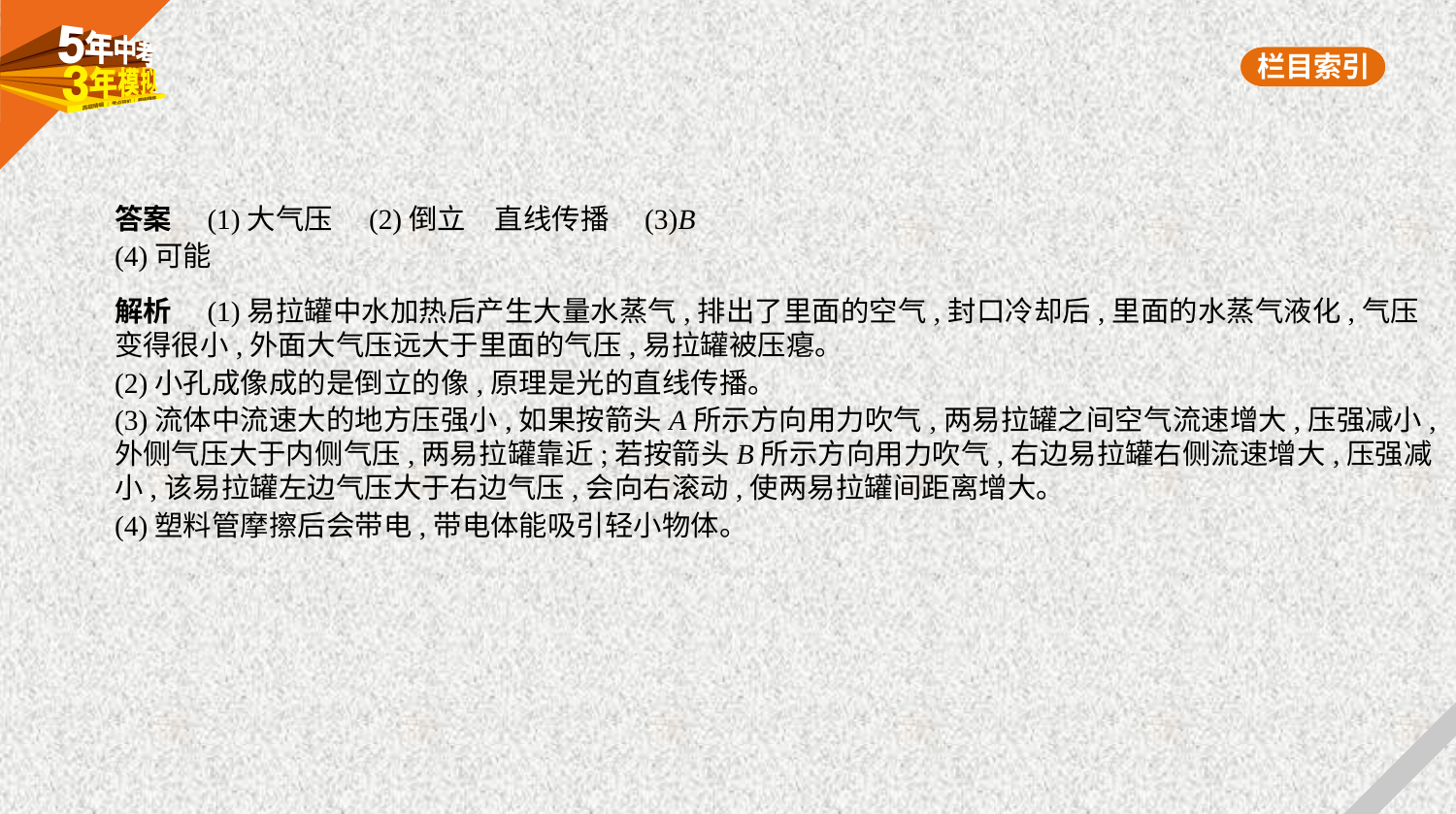

答案　(1)大气压　(2)倒立　直线传播　(3)B
(4)可能
解析　(1)易拉罐中水加热后产生大量水蒸气,排出了里面的空气,封口冷却后,里面的水蒸气液化,气压
变得很小,外面大气压远大于里面的气压,易拉罐被压瘪。
(2)小孔成像成的是倒立的像,原理是光的直线传播。
(3)流体中流速大的地方压强小,如果按箭头A所示方向用力吹气,两易拉罐之间空气流速增大,压强减小,
外侧气压大于内侧气压,两易拉罐靠近;若按箭头B所示方向用力吹气,右边易拉罐右侧流速增大,压强减
小,该易拉罐左边气压大于右边气压,会向右滚动,使两易拉罐间距离增大。
(4)塑料管摩擦后会带电,带电体能吸引轻小物体。